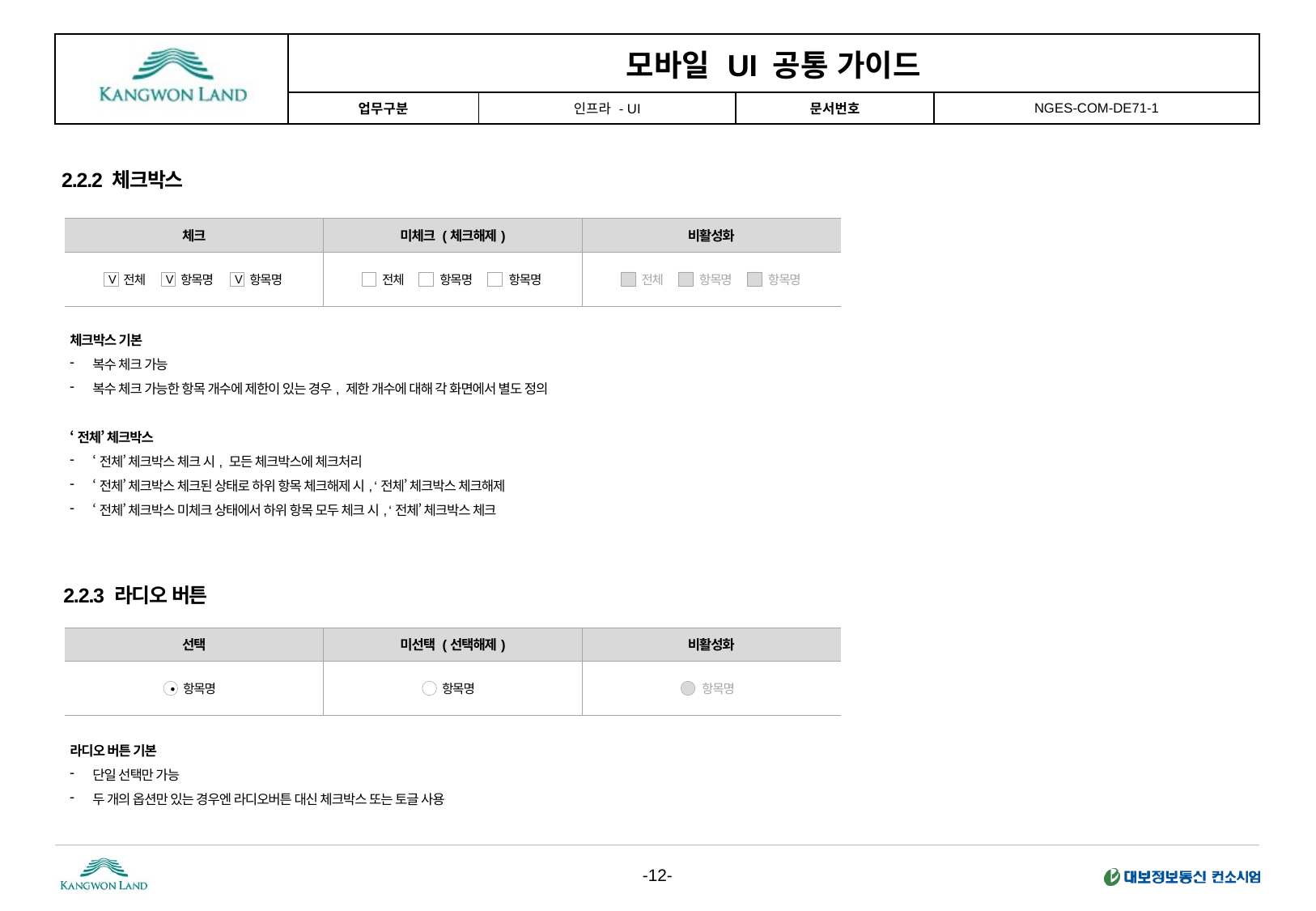

2.2.2 체크박스
| 체크 | 미체크 (체크해제) | 비활성화 |
| --- | --- | --- |
|  |  |  |
전체
V
항목명
V
항목명
V
전체

항목명

항목명

전체

항목명

항목명

체크박스 기본
복수 체크 가능
복수 체크 가능한 항목 개수에 제한이 있는 경우, 제한 개수에 대해 각 화면에서 별도 정의

‘전체’ 체크박스
‘전체’ 체크박스 체크 시, 모든 체크박스에 체크처리
‘전체’ 체크박스 체크된 상태로 하위 항목 체크해제 시, ‘전체’ 체크박스 체크해제
‘전체’ 체크박스 미체크 상태에서 하위 항목 모두 체크 시, ‘전체’ 체크박스 체크
2.2.3 라디오 버튼
| 선택 | 미선택 (선택해제) | 비활성화 |
| --- | --- | --- |
|  |  |  |
항목명
●
항목명

항목명

라디오 버튼 기본
단일 선택만 가능
두 개의 옵션만 있는 경우엔 라디오버튼 대신 체크박스 또는 토글 사용